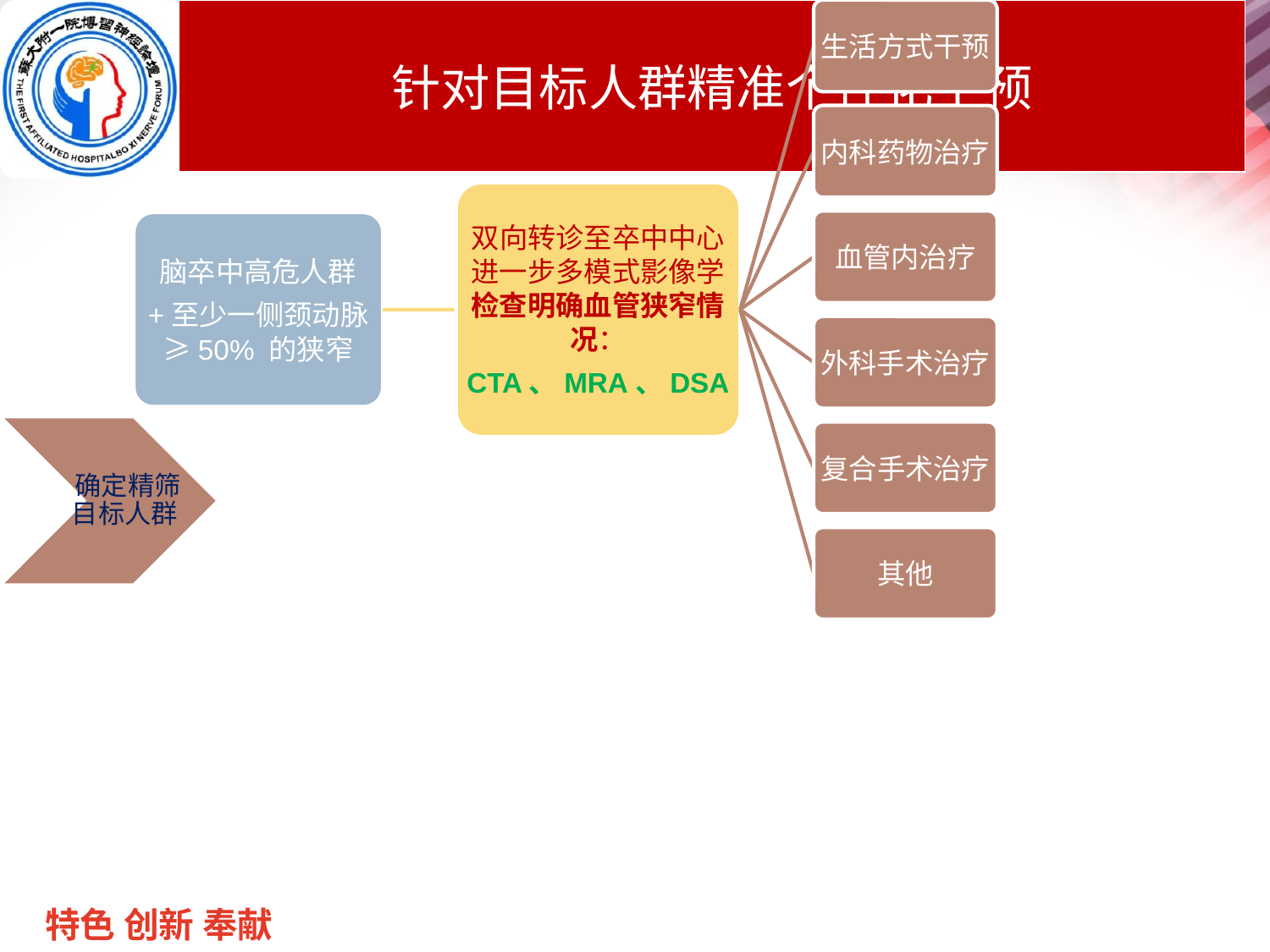

# 针对目标人群精准个性化干预
脑卒中高危人群
+至少一侧颈动脉≥50% 的狭窄
双向转诊至卒中中心进一步多模式影像学检查明确血管狭窄情况：
CTA、MRA、DSA
生活方式干预
内科药物治疗
血管内治疗
外科手术治疗
复合手术治疗
其他

确定精筛目标人群